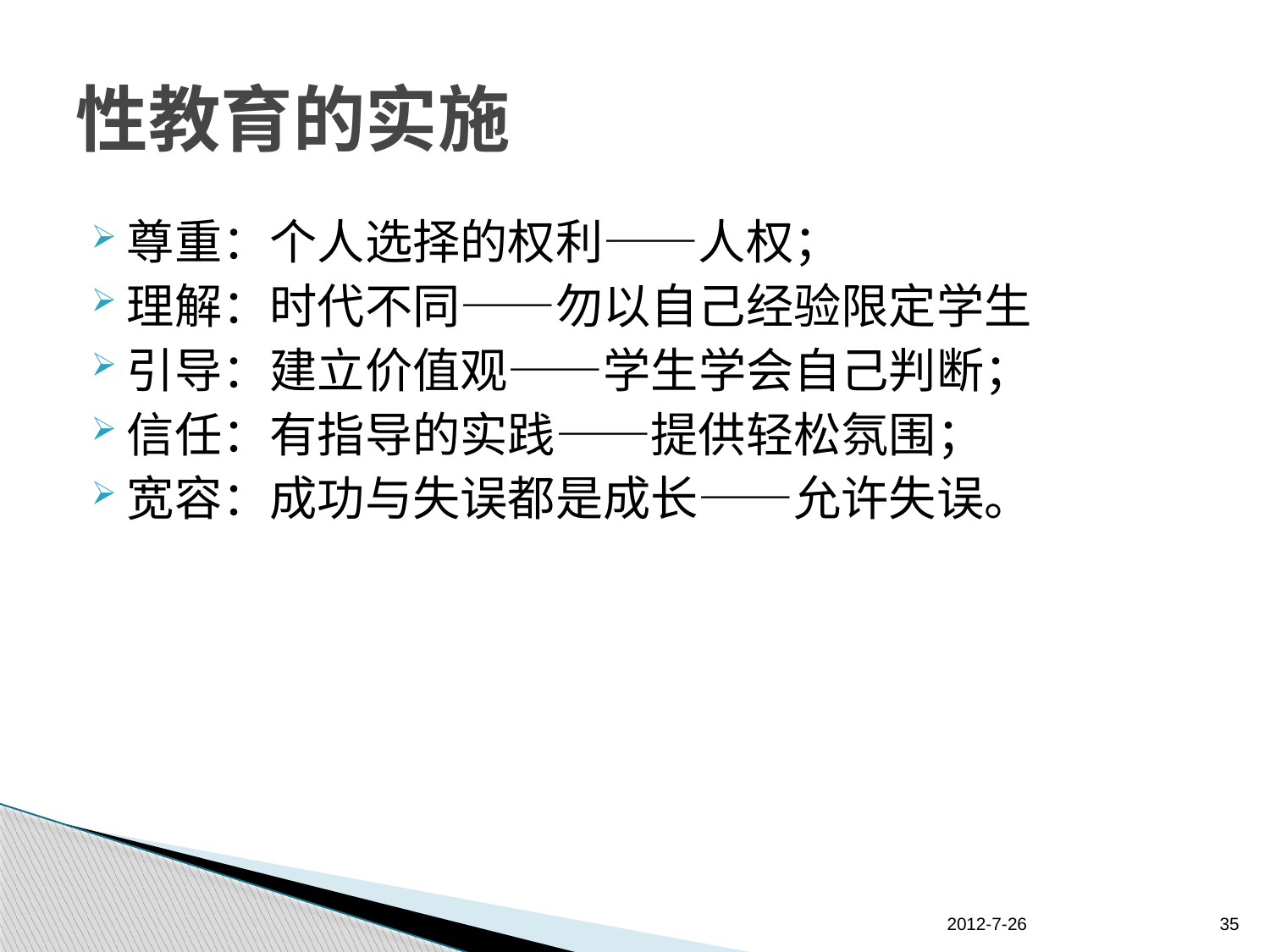

# 性教育的实施
尊重：个人选择的权利——人权；
理解：时代不同——勿以自己经验限定学生
引导：建立价值观——学生学会自己判断；
信任：有指导的实践——提供轻松氛围；
宽容：成功与失误都是成长——允许失误。

2012-7-26
35